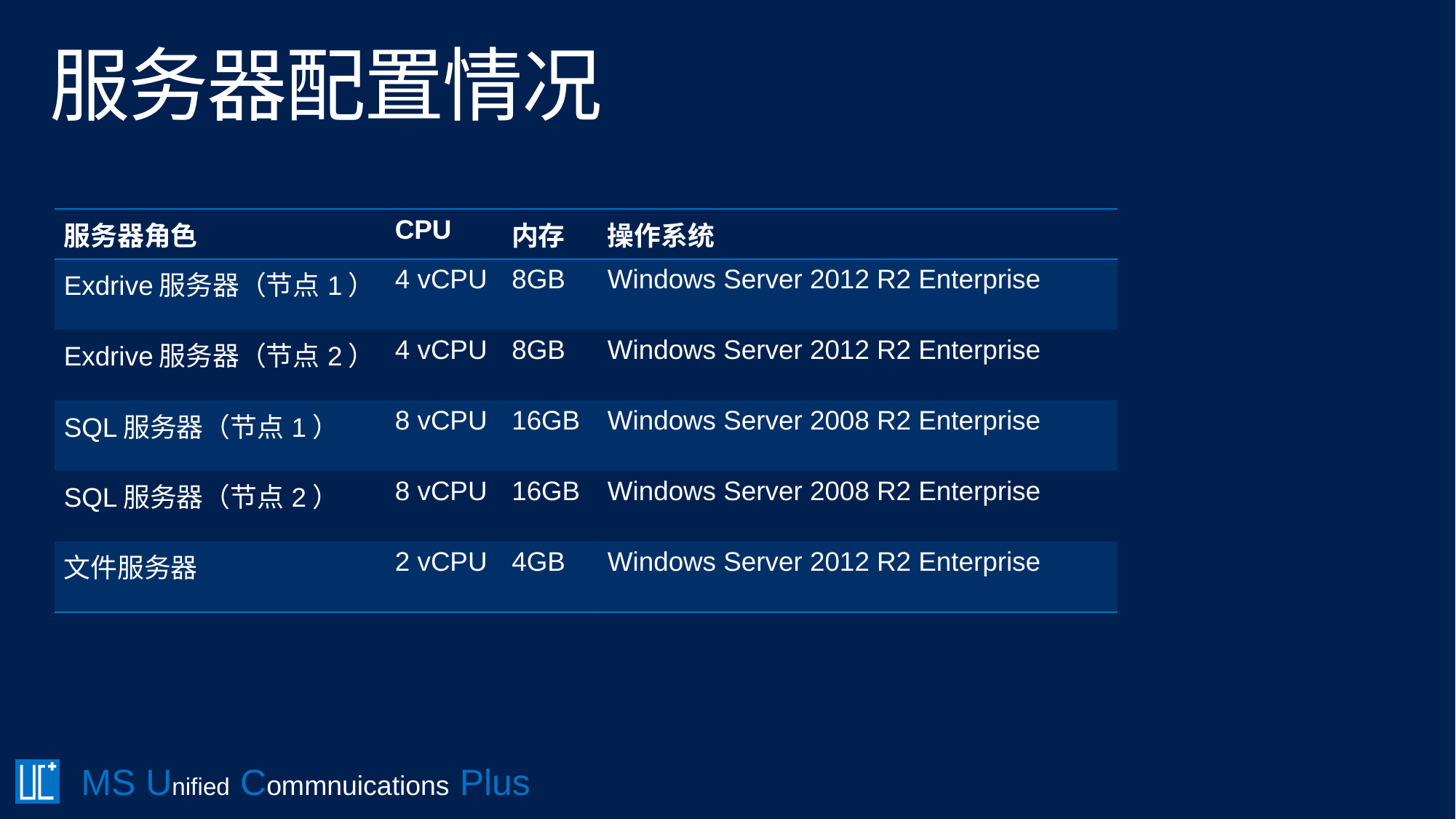

# 服务器配置情况
| 服务器角色 | CPU | 内存 | 操作系统 |
| --- | --- | --- | --- |
| Exdrive服务器（节点1） | 4 vCPU | 8GB | Windows Server 2012 R2 Enterprise |
| Exdrive服务器（节点2） | 4 vCPU | 8GB | Windows Server 2012 R2 Enterprise |
| SQL服务器（节点1） | 8 vCPU | 16GB | Windows Server 2008 R2 Enterprise |
| SQL服务器（节点2） | 8 vCPU | 16GB | Windows Server 2008 R2 Enterprise |
| 文件服务器 | 2 vCPU | 4GB | Windows Server 2012 R2 Enterprise |